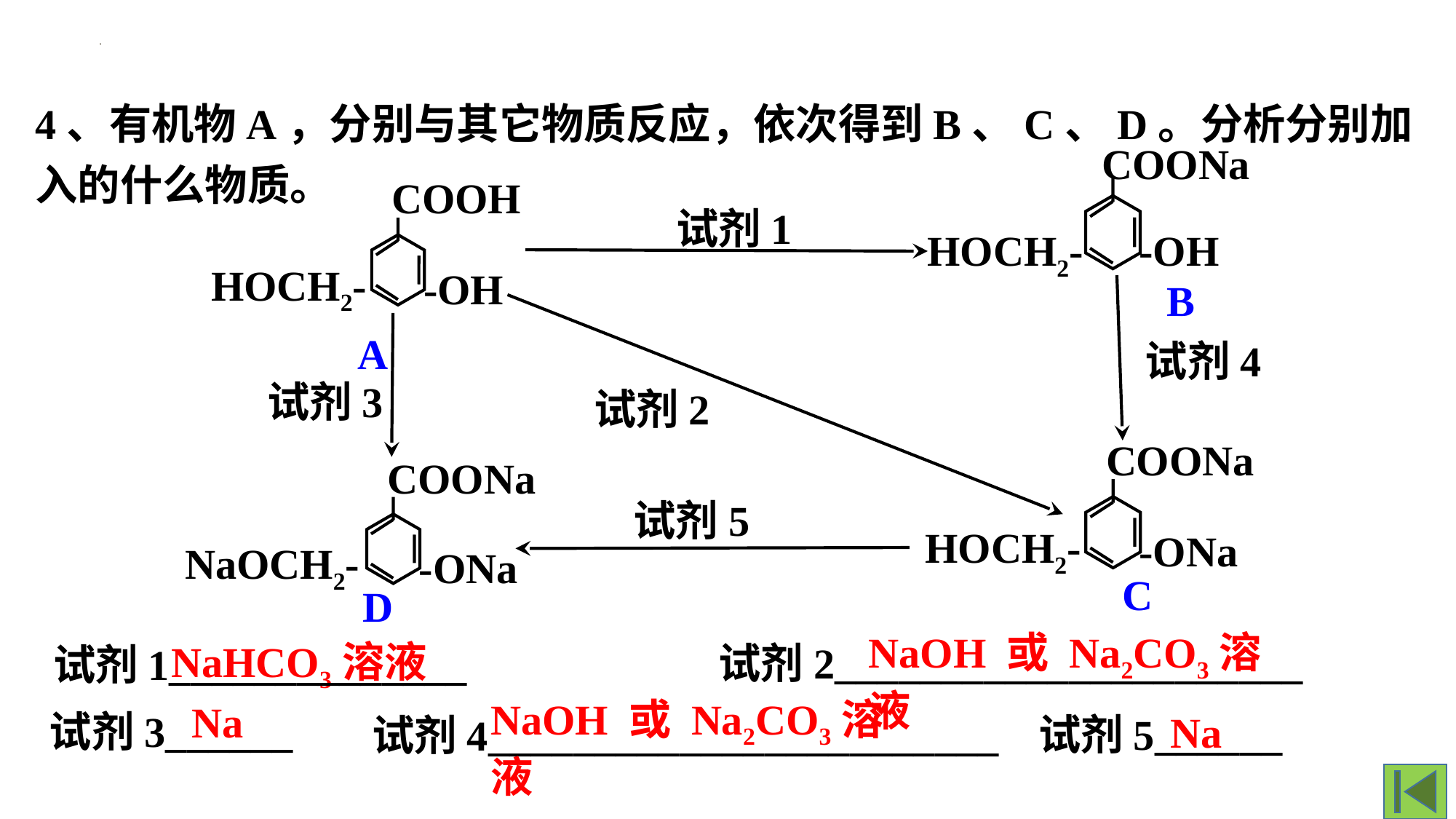

4、有机物A，分别与其它物质反应，依次得到B、C、D。分析分别加入的什么物质。
COONa

HOCH2-
-OH
COOH

HOCH2-
-OH
试剂1

B

A
试剂4
试剂3
试剂2
COONa

HOCH2-
-ONa
COONa

NaOCH2-
-ONa
试剂5

C
D
NaOH 或 Na2CO3溶液
NaHCO3溶液
试剂2______________________
试剂1______________
NaOH 或 Na2CO3溶液
Na
试剂3______
Na
试剂5______
试剂4________________________